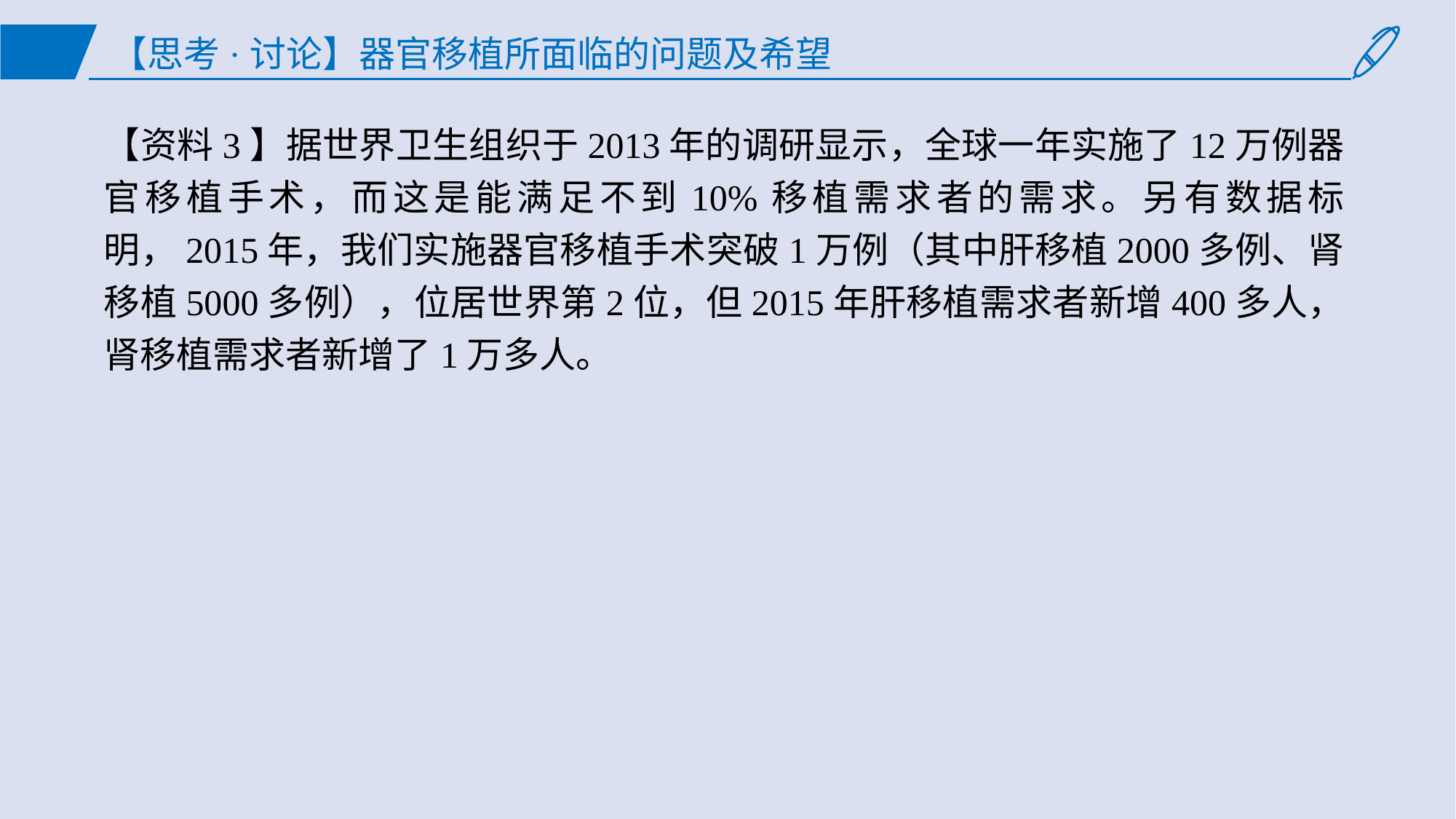

# 【思考·讨论】器官移植所面临的问题及希望
【资料3】据世界卫生组织于2013年的调研显示，全球一年实施了12万例器官移植手术，而这是能满足不到10%移植需求者的需求。另有数据标明，2015年，我们实施器官移植手术突破1万例（其中肝移植2000多例、肾移植5000多例），位居世界第2位，但2015年肝移植需求者新增400多人，肾移植需求者新增了1万多人。